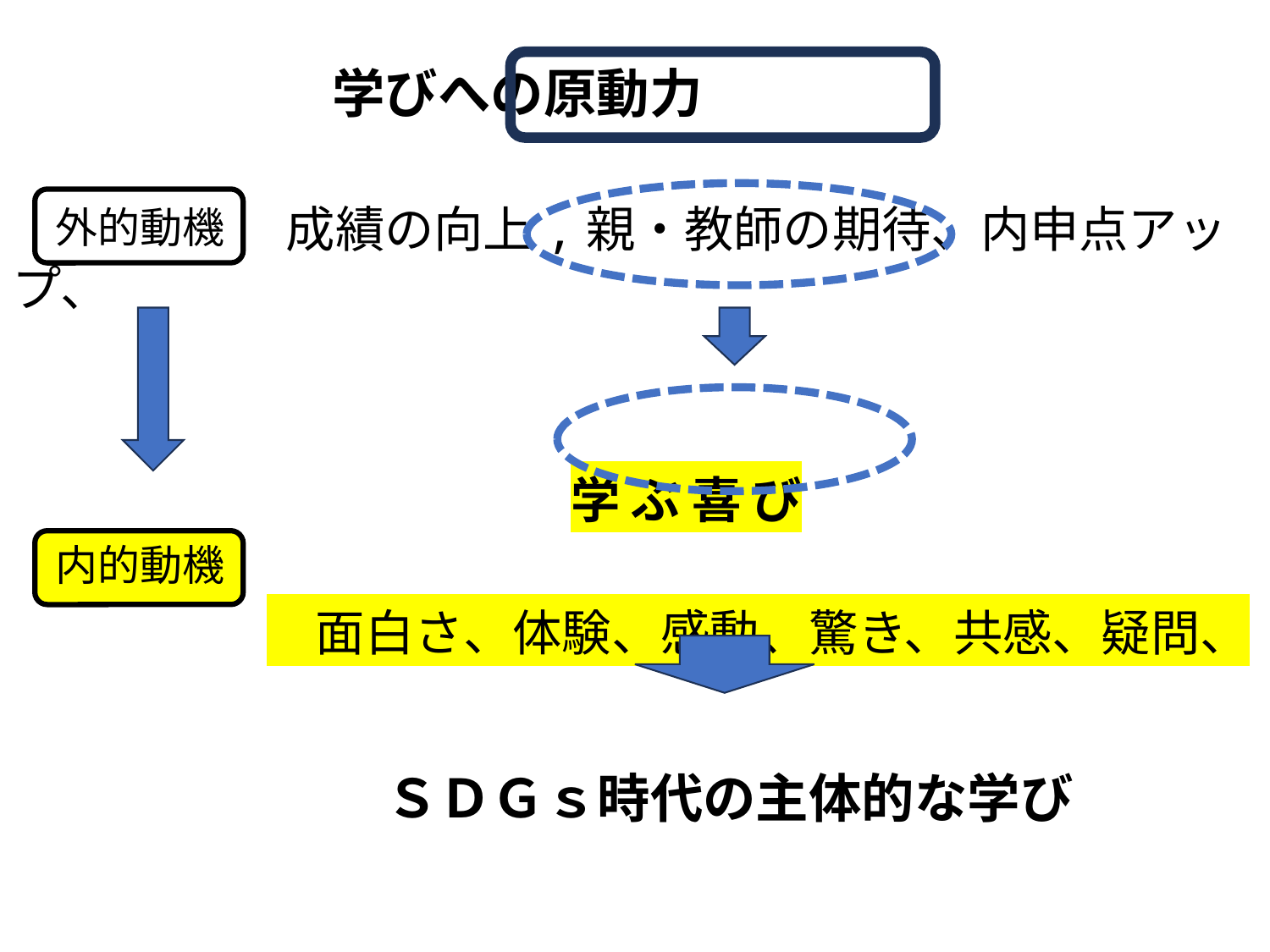

学びへの原動力

 　　　　　　成績の向上,親・教師の期待、内申点アップ、

　　　　　　　　　　　　　  学 ぶ 喜 び

　　　　　　　面白さ、体験、感動、驚き、共感、疑問、

外的動機

内的動機

ＳＤＧｓ時代の主体的な学び